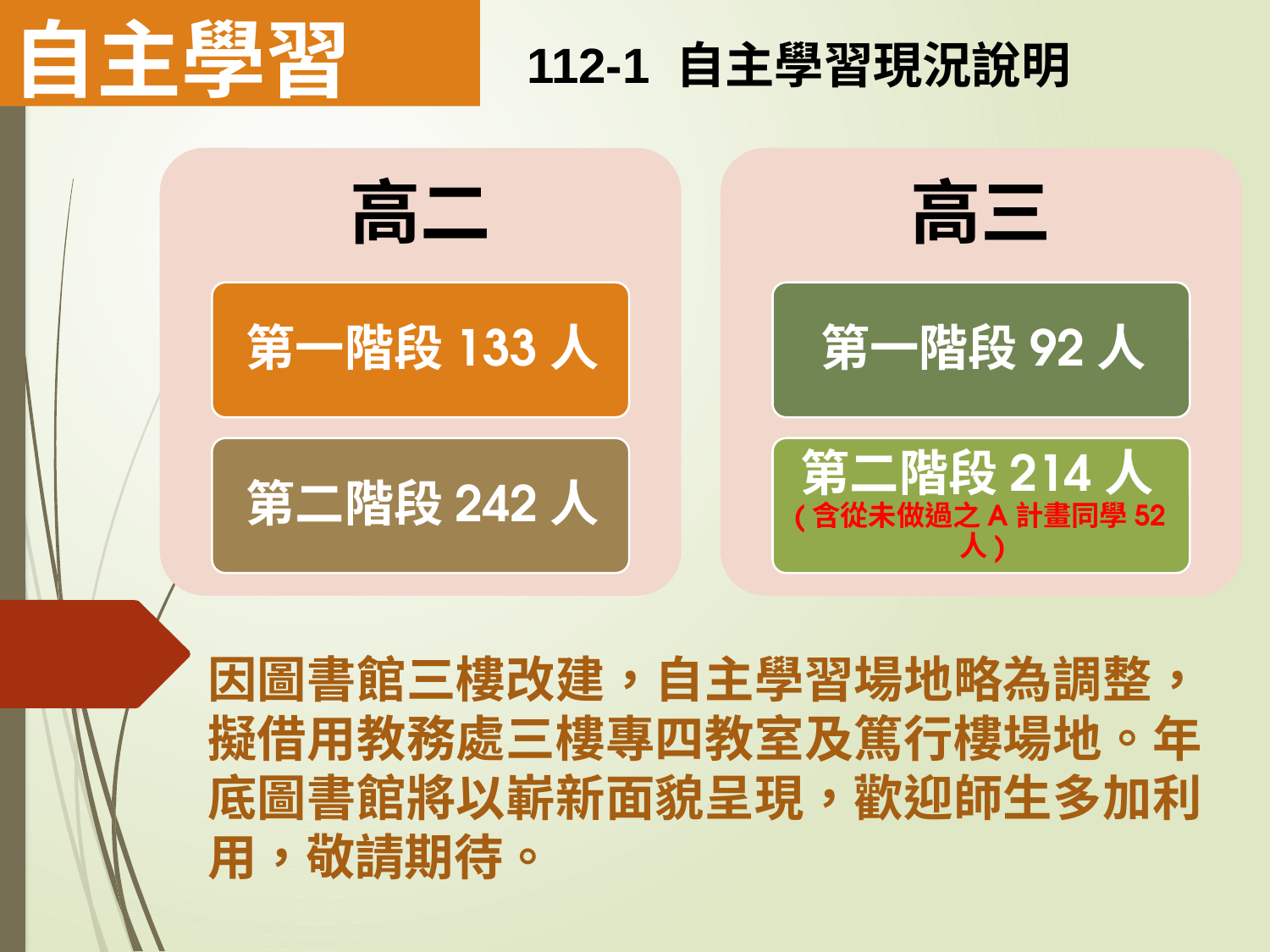

自主學習
112-1 自主學習現況說明
高二
第一階段133人
第二階段242人
高三
第一階段92人
第二階段214人(含從未做過之A計畫同學52人)
因圖書館三樓改建，自主學習場地略為調整，擬借用教務處三樓專四教室及篤行樓場地。年底圖書館將以嶄新面貌呈現，歡迎師生多加利用，敬請期待。